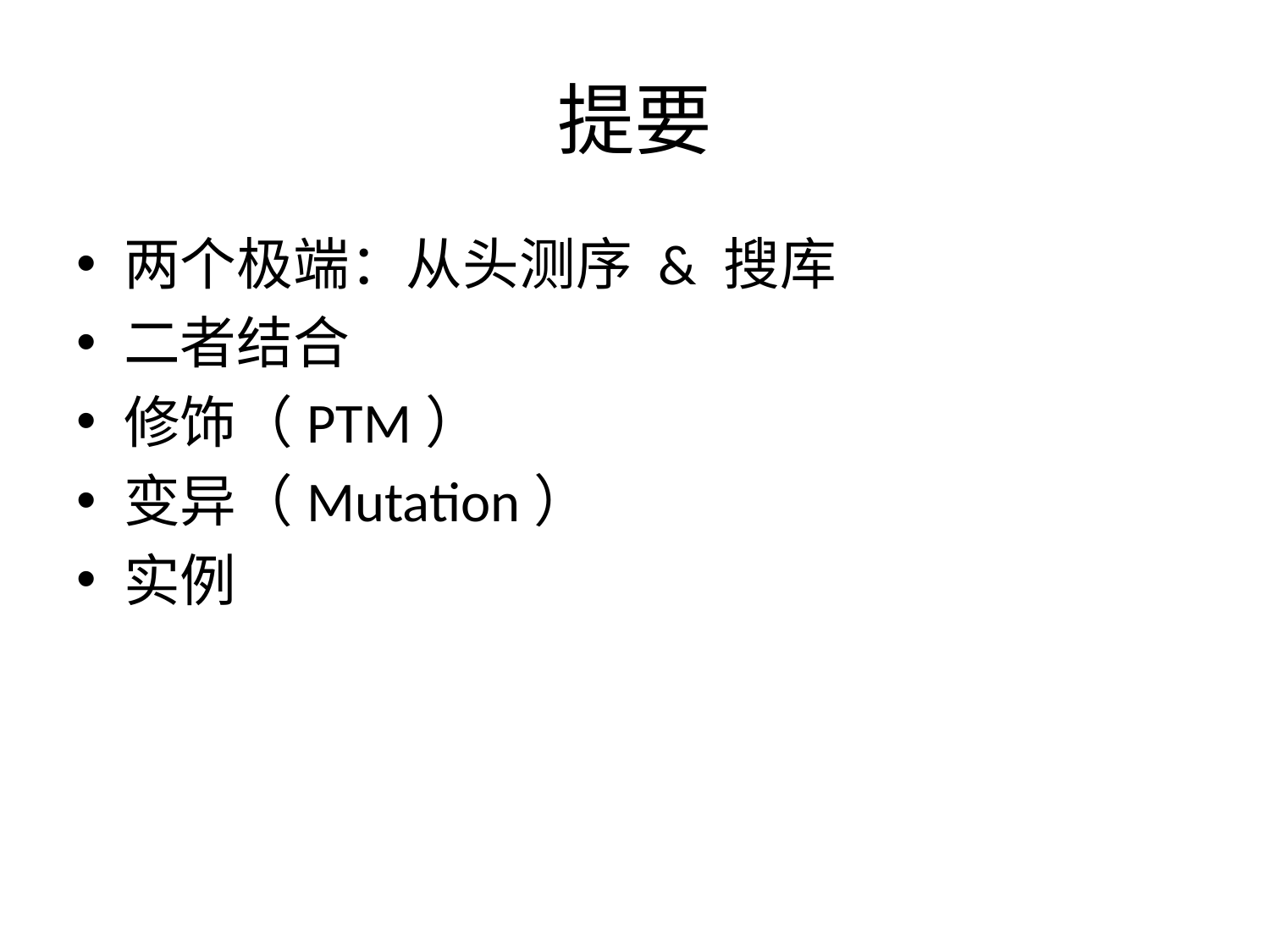

# 提要
两个极端：从头测序 & 搜库
二者结合
修饰（PTM）
变异（Mutation）
实例